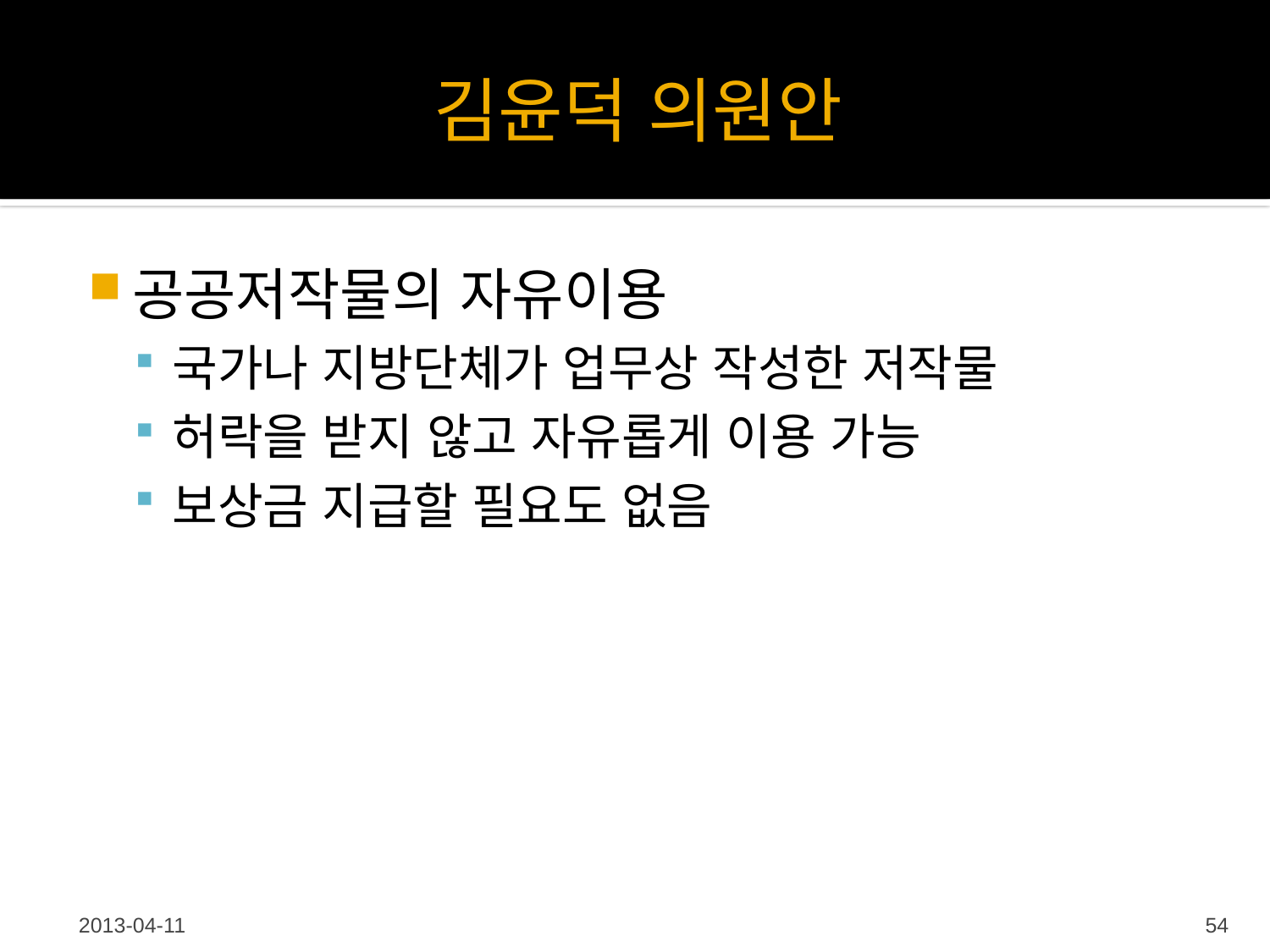

# 김윤덕 의원안
공공저작물의 자유이용
국가나 지방단체가 업무상 작성한 저작물
허락을 받지 않고 자유롭게 이용 가능
보상금 지급할 필요도 없음
2013-04-11
54